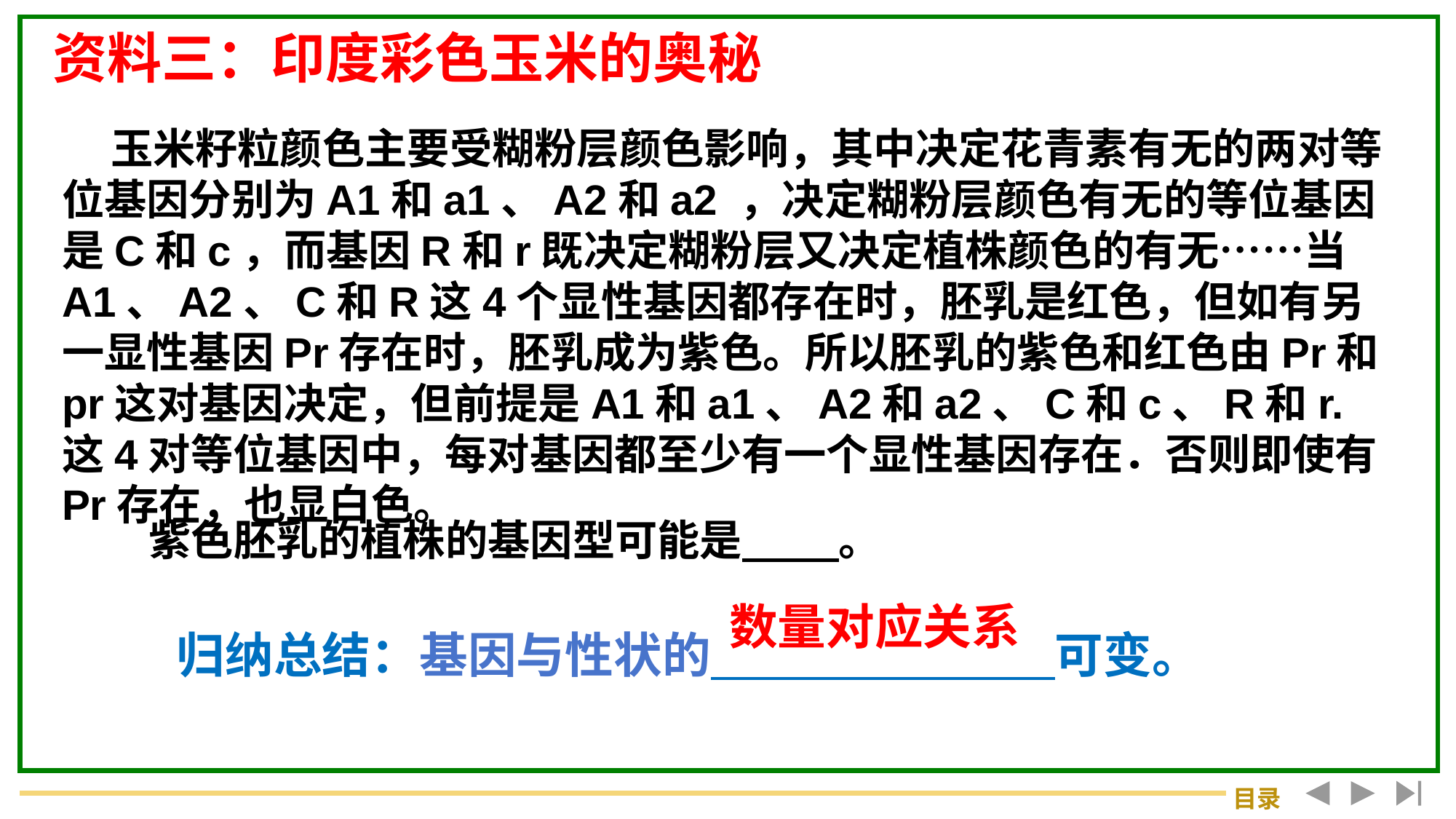

资料三：印度彩色玉米的奥秘
    玉米籽粒颜色主要受糊粉层颜色影响，其中决定花青素有无的两对等位基因分别为A1和a1、A2和a2 ，决定糊粉层颜色有无的等位基因是C和c，而基因R和r既决定糊粉层又决定植株颜色的有无……当A1、A2、C和R这4个显性基因都存在时，胚乳是红色，但如有另一显性基因Pr存在时，胚乳成为紫色。所以胚乳的紫色和红色由Pr和pr这对基因决定，但前提是A1和a1、A2和a2、C和c、R和r.这4对等位基因中，每对基因都至少有一个显性基因存在．否则即使有Pr存在，也显白色。
紫色胚乳的植株的基因型可能是          。
数量对应关系
归纳总结：基因与性状的                               可变。